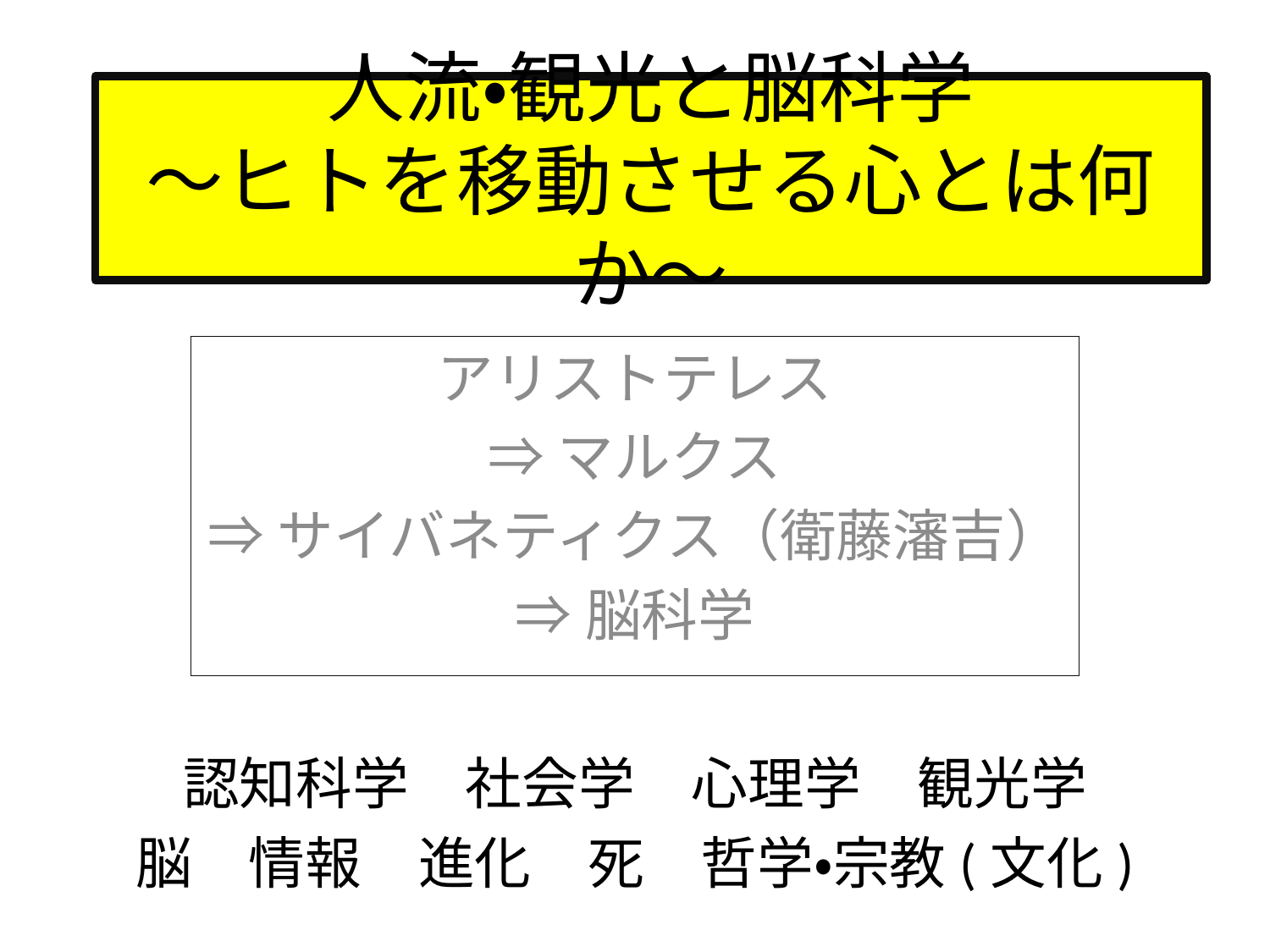

# 人流・観光と脳科学 ～ヒトを移動させる心とは何か～
アリストテレス
⇒マルクス
⇒サイバネティクス（衛藤瀋吉）
⇒脳科学
認知科学　社会学　心理学　観光学
脳　情報　進化　死　哲学・宗教(文化)